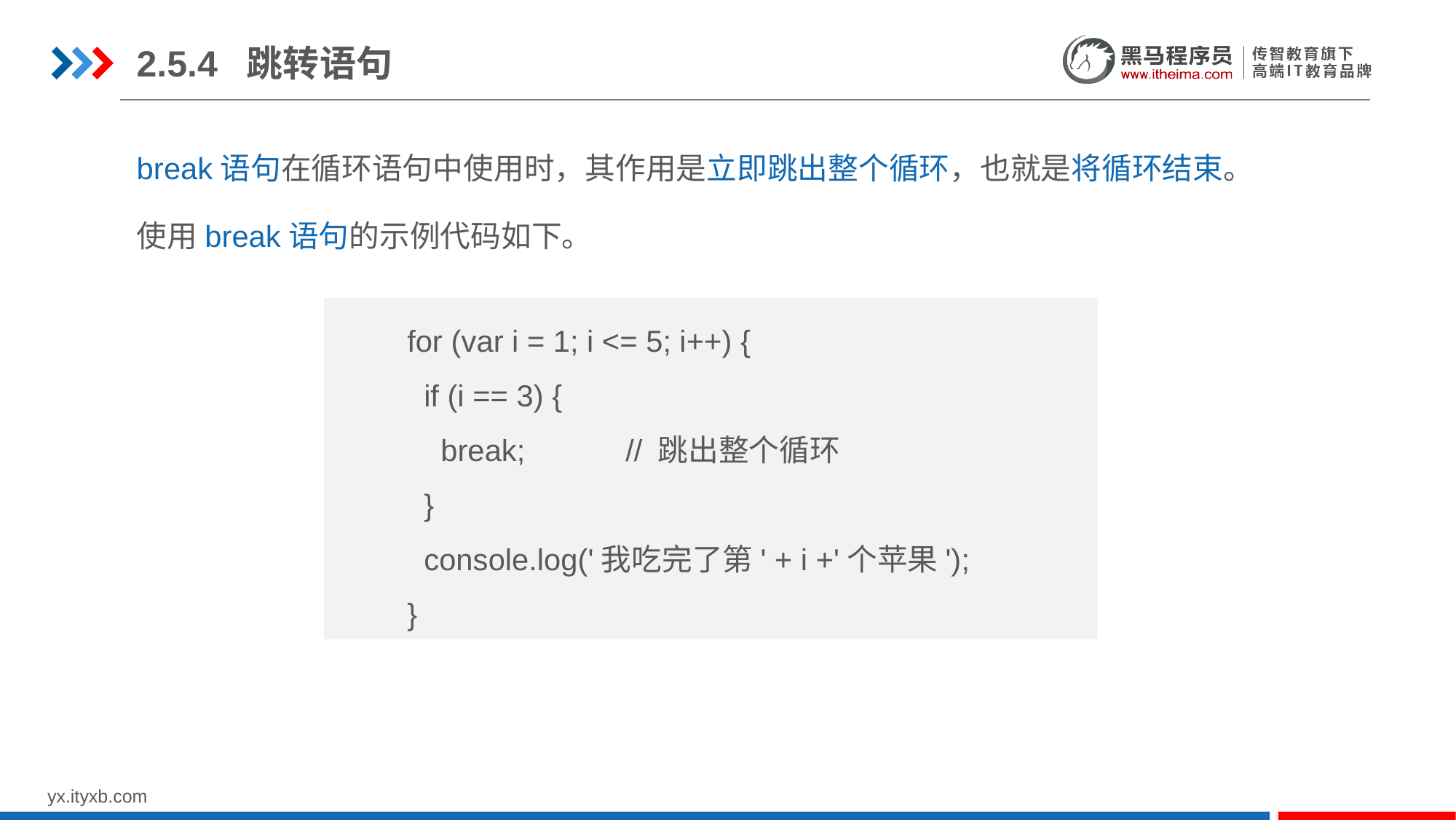

2.5.4  跳转语句
break语句在循环语句中使用时，其作用是立即跳出整个循环，也就是将循环结束。
使用break语句的示例代码如下。
for (var i = 1; i <= 5; i++) {
  if (i == 3) {
    break;	// 跳出整个循环
  }
  console.log('我吃完了第' + i +'个苹果');
}